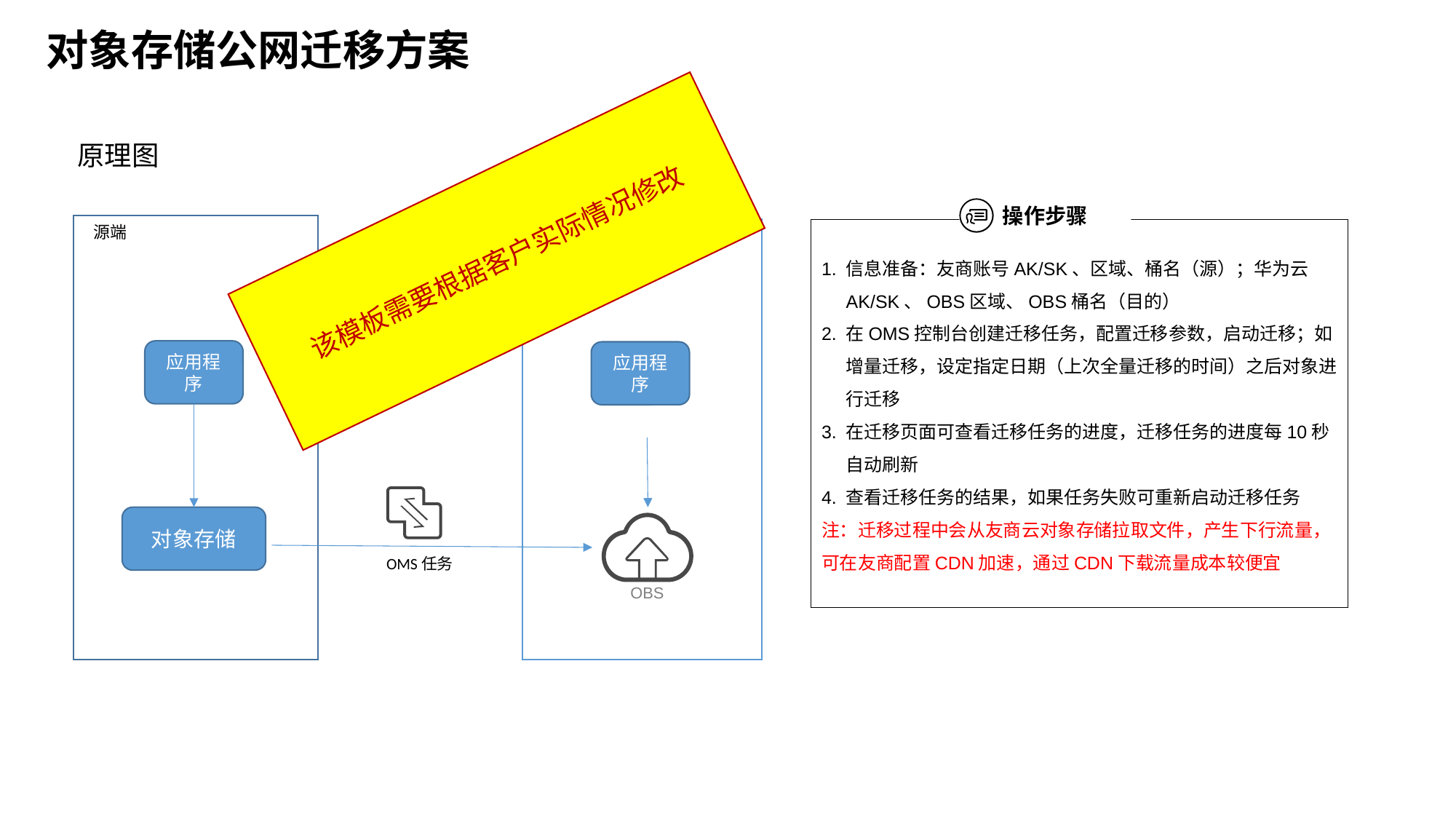

对象存储公网迁移方案
原理图
公网

源端
华为云

应用程序
应用程序

对象存储

OMS任务
OBS
该模板需要根据客户实际情况修改

操作步骤

信息准备：友商账号AK/SK、区域、桶名（源）；华为云AK/SK、OBS区域、OBS桶名（目的）
在OMS控制台创建迁移任务，配置迁移参数，启动迁移；如增量迁移，设定指定日期（上次全量迁移的时间）之后对象进行迁移
在迁移页面可查看迁移任务的进度，迁移任务的进度每10秒自动刷新
查看迁移任务的结果，如果任务失败可重新启动迁移任务
注：迁移过程中会从友商云对象存储拉取文件，产生下行流量，可在友商配置CDN加速，通过CDN下载流量成本较便宜